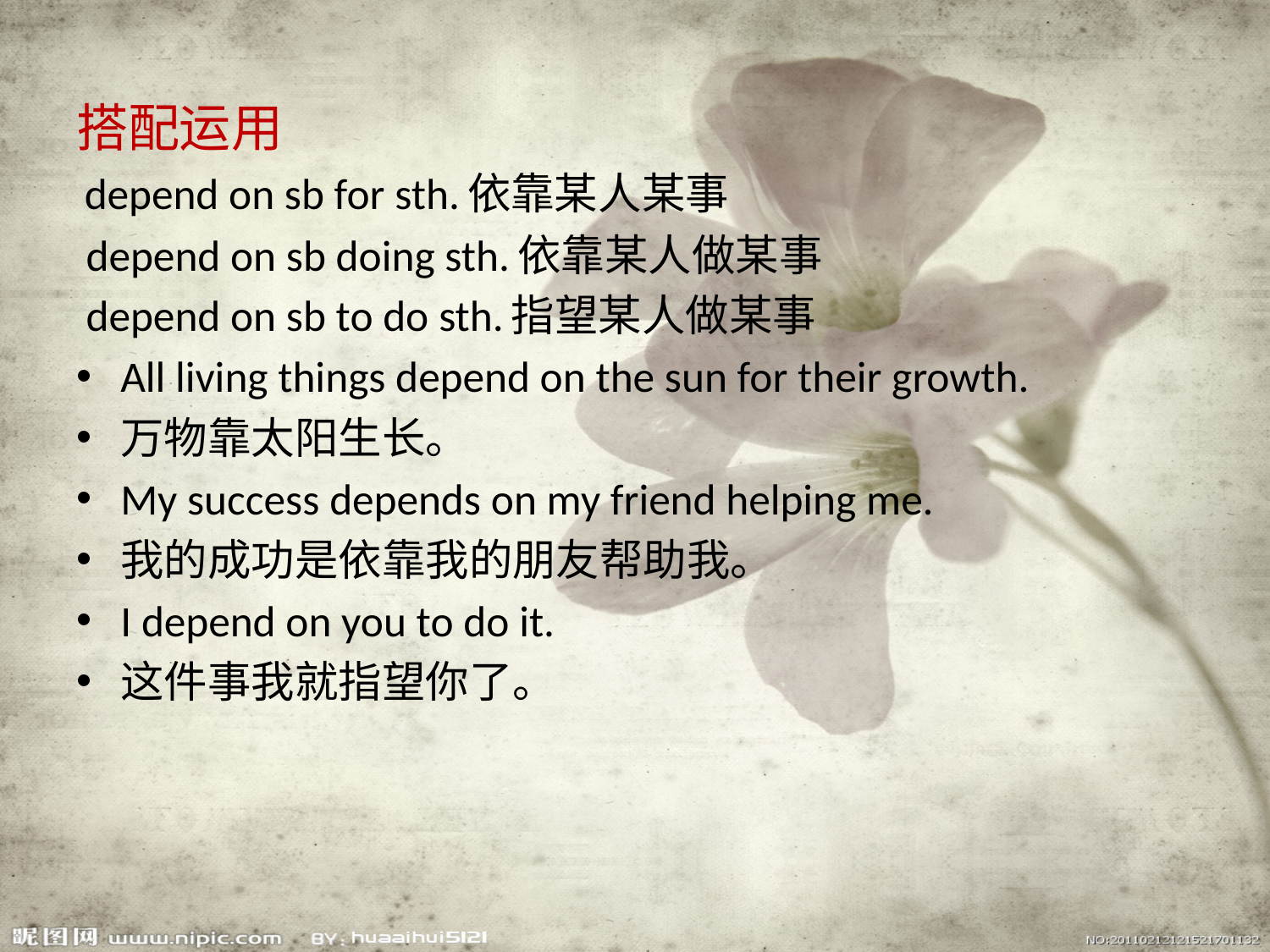

搭配运用
 depend on sb for sth.依靠某人某事
 depend on sb doing sth.依靠某人做某事
 depend on sb to do sth.指望某人做某事
All living things depend on the sun for their growth.
万物靠太阳生长。
My success depends on my friend helping me.
我的成功是依靠我的朋友帮助我。
I depend on you to do it.
这件事我就指望你了。